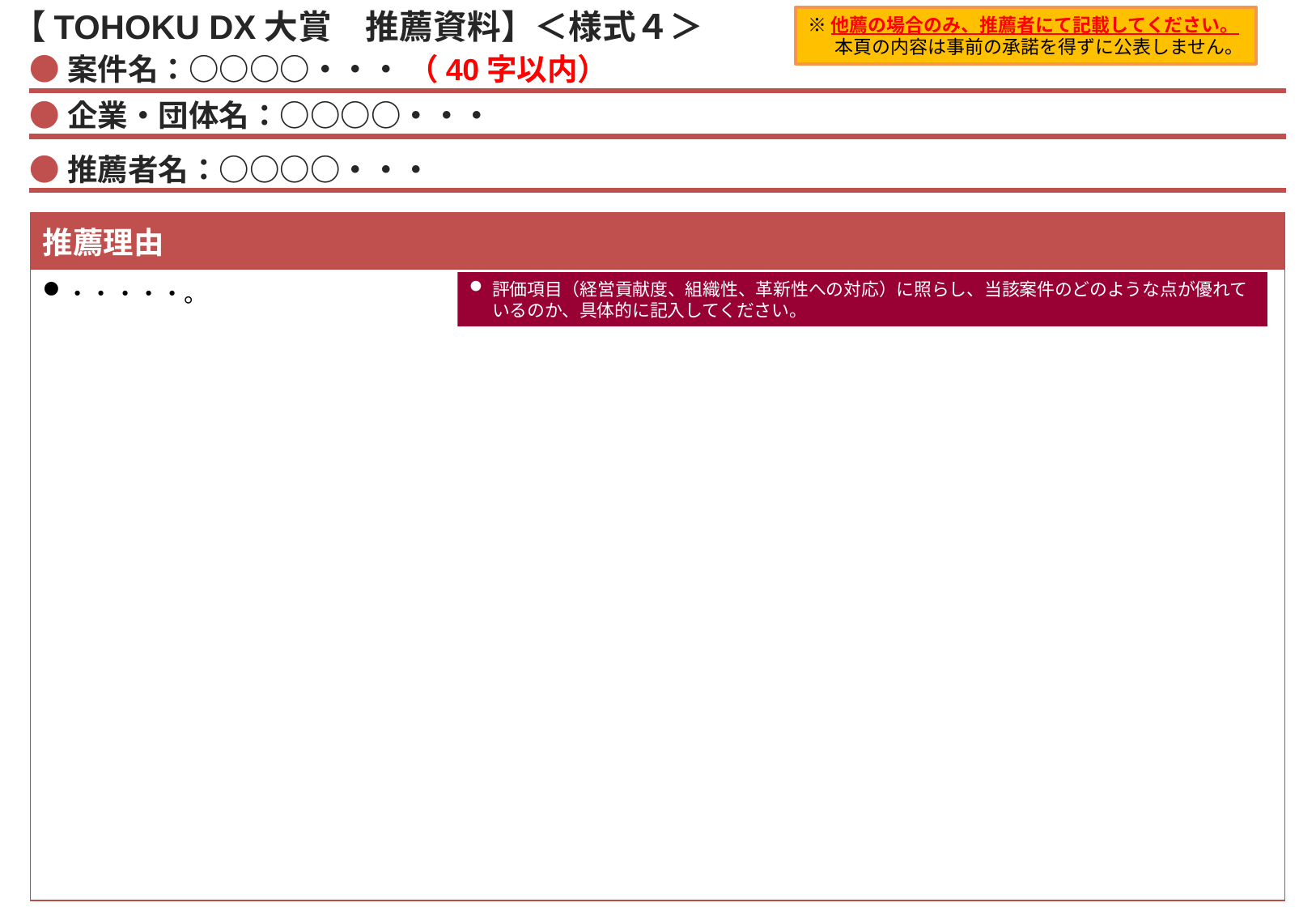

【TOHOKU DX大賞　推薦資料】＜様式４＞
※他薦の場合のみ、推薦者にて記載してください。
 　本頁の内容は事前の承諾を得ずに公表しません。
●案件名：○○○○・・・ （40字以内）
●企業・団体名：○○○○・・・
●推薦者名：○○○○・・・
| 推薦理由 |
| --- |
| ・・・・・。 |
評価項目（経営貢献度、組織性、革新性への対応）に照らし、当該案件のどのような点が優れているのか、具体的に記入してください。